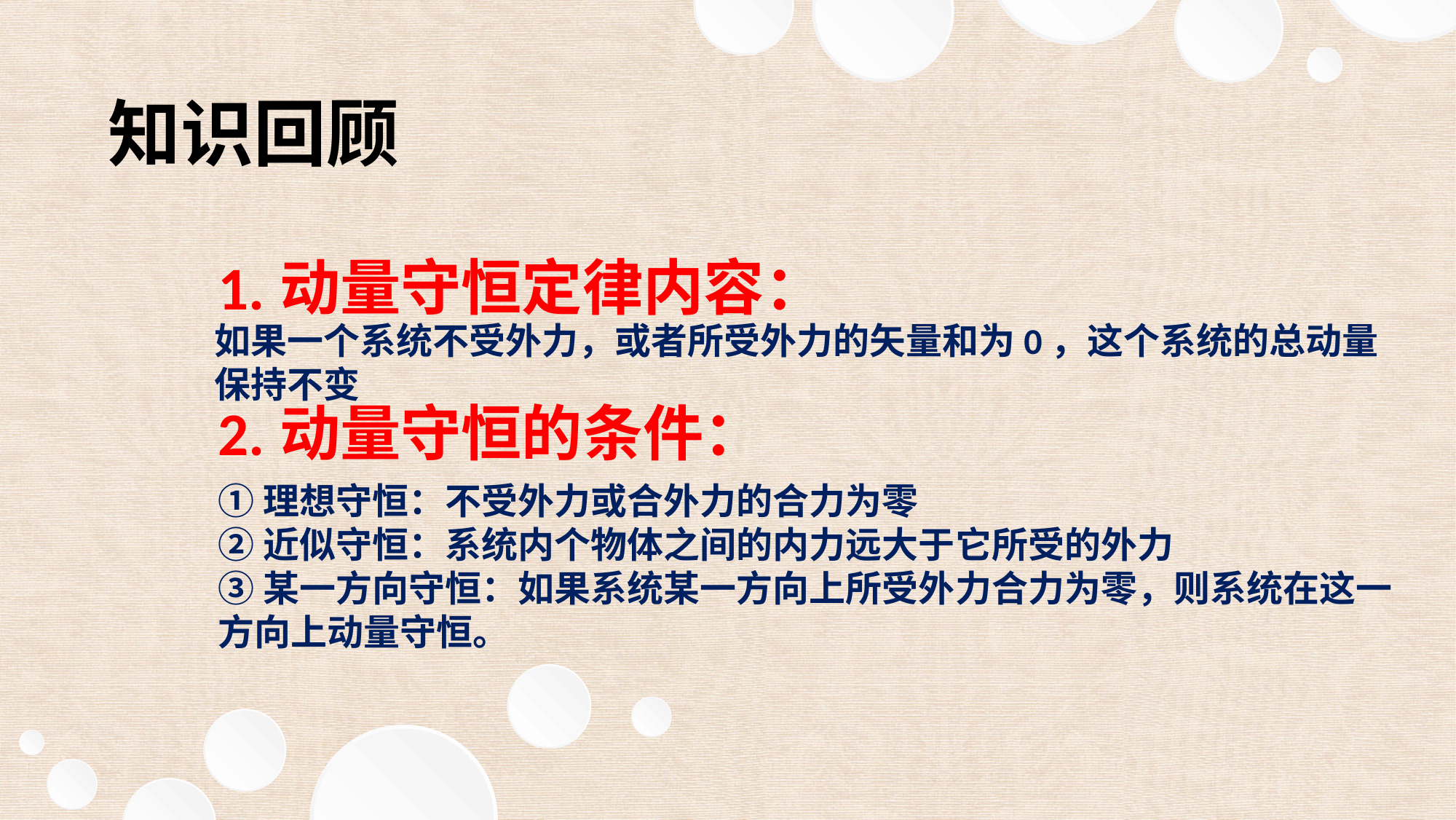

知识回顾
1.动量守恒定律内容：

2.动量守恒的条件：

如果一个系统不受外力，或者所受外力的矢量和为0，这个系统的总动量保持不变
①理想守恒：不受外力或合外力的合力为零
②近似守恒：系统内个物体之间的内力远大于它所受的外力
③某一方向守恒：如果系统某一方向上所受外力合力为零，则系统在这一方向上动量守恒。

延迟符
延迟符